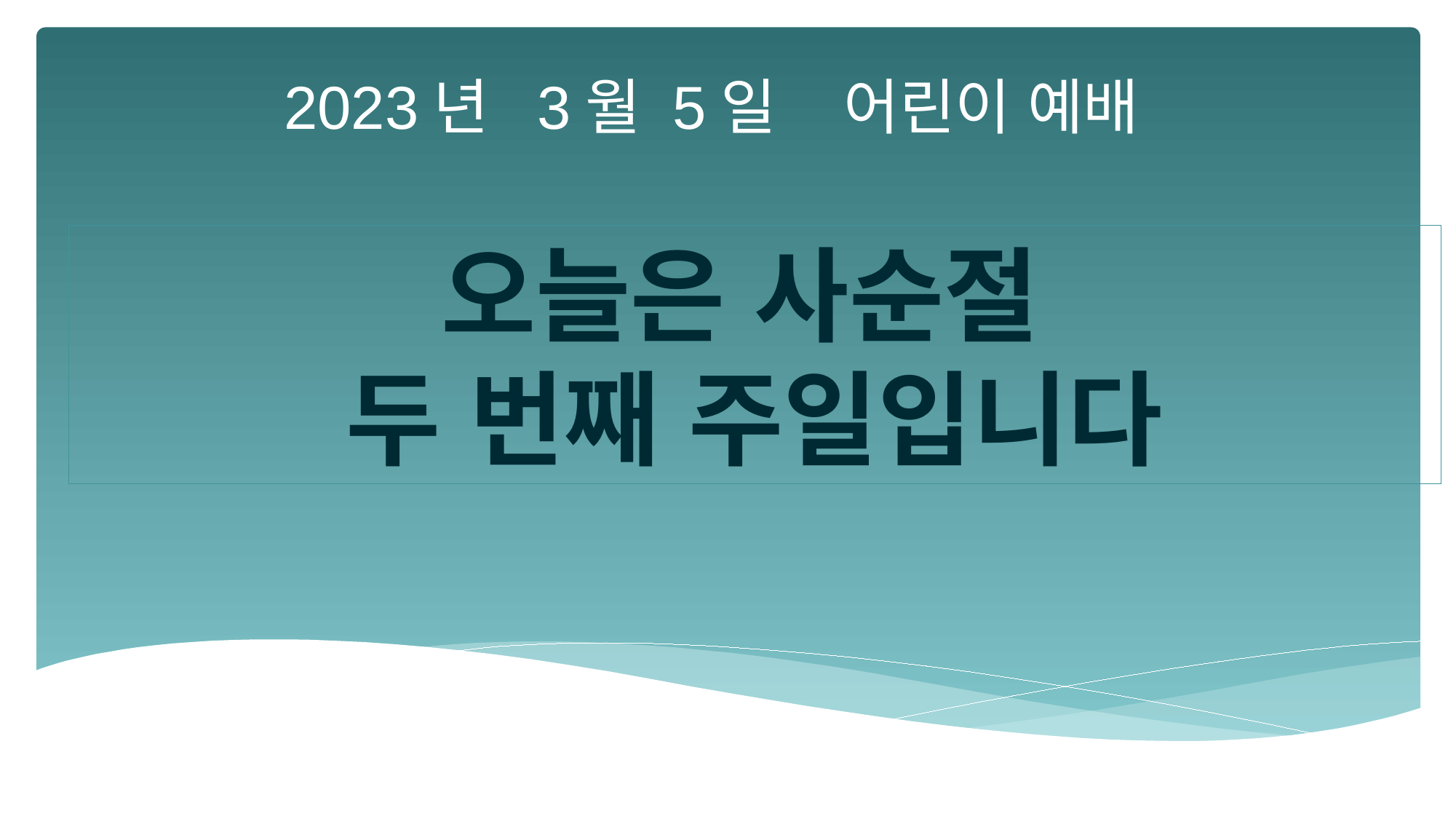

2023년  3월 5일    어린이 예배
오늘은 사순절
두 번째 주일입니다